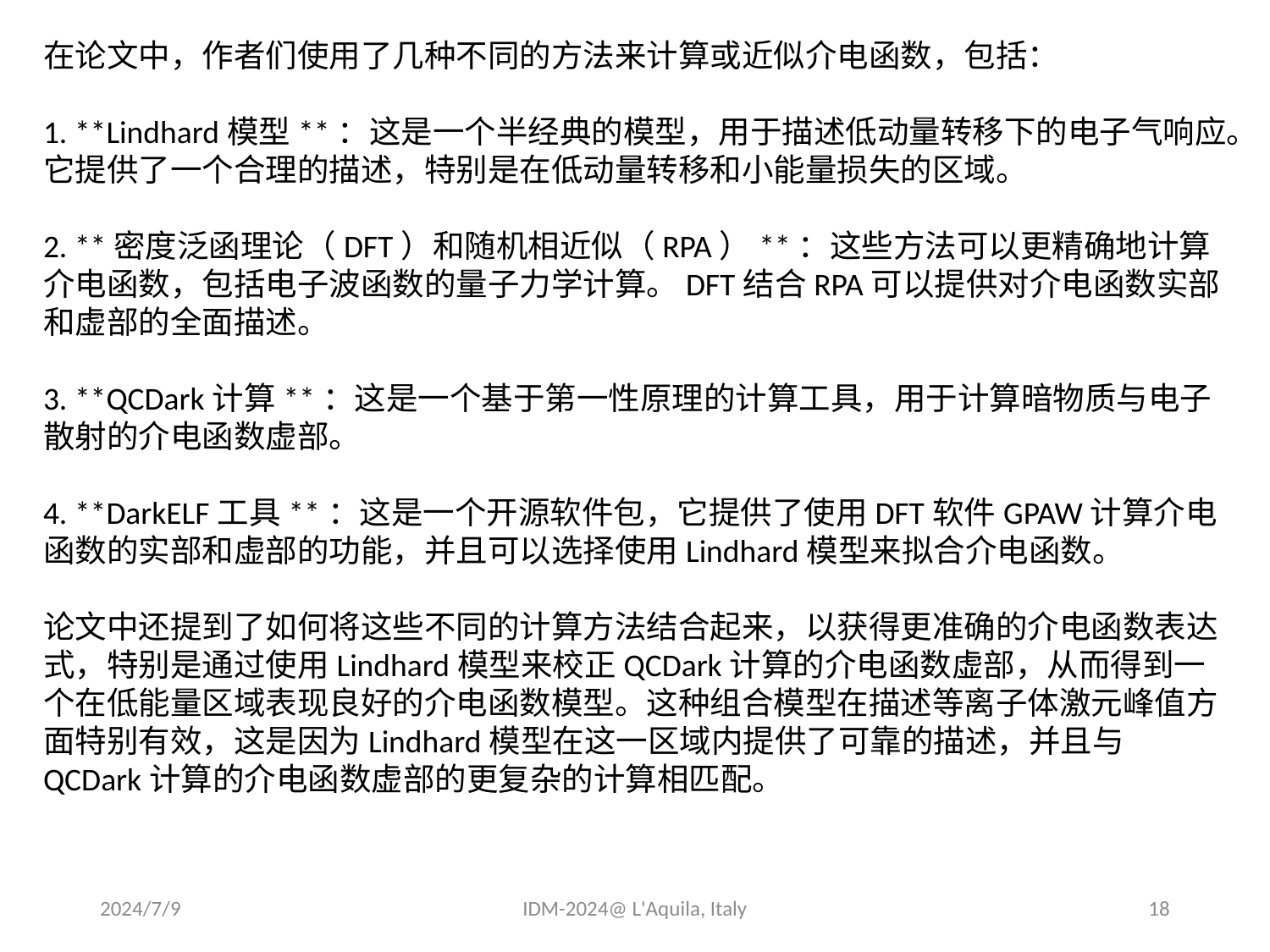

在论文中，作者们使用了几种不同的方法来计算或近似介电函数，包括：

1. **Lindhard模型**：这是一个半经典的模型，用于描述低动量转移下的电子气响应。它提供了一个合理的描述，特别是在低动量转移和小能量损失的区域。

2. **密度泛函理论（DFT）和随机相近似（RPA）**：这些方法可以更精确地计算介电函数，包括电子波函数的量子力学计算。DFT结合RPA可以提供对介电函数实部和虚部的全面描述。

3. **QCDark计算**：这是一个基于第一性原理的计算工具，用于计算暗物质与电子散射的介电函数虚部。

4. **DarkELF工具**：这是一个开源软件包，它提供了使用DFT软件GPAW计算介电函数的实部和虚部的功能，并且可以选择使用Lindhard模型来拟合介电函数。

论文中还提到了如何将这些不同的计算方法结合起来，以获得更准确的介电函数表达式，特别是通过使用Lindhard模型来校正QCDark计算的介电函数虚部，从而得到一个在低能量区域表现良好的介电函数模型。这种组合模型在描述等离子体激元峰值方面特别有效，这是因为Lindhard模型在这一区域内提供了可靠的描述，并且与QCDark计算的介电函数虚部的更复杂的计算相匹配。
2024/7/9
IDM-2024@ L'Aquila, Italy
18